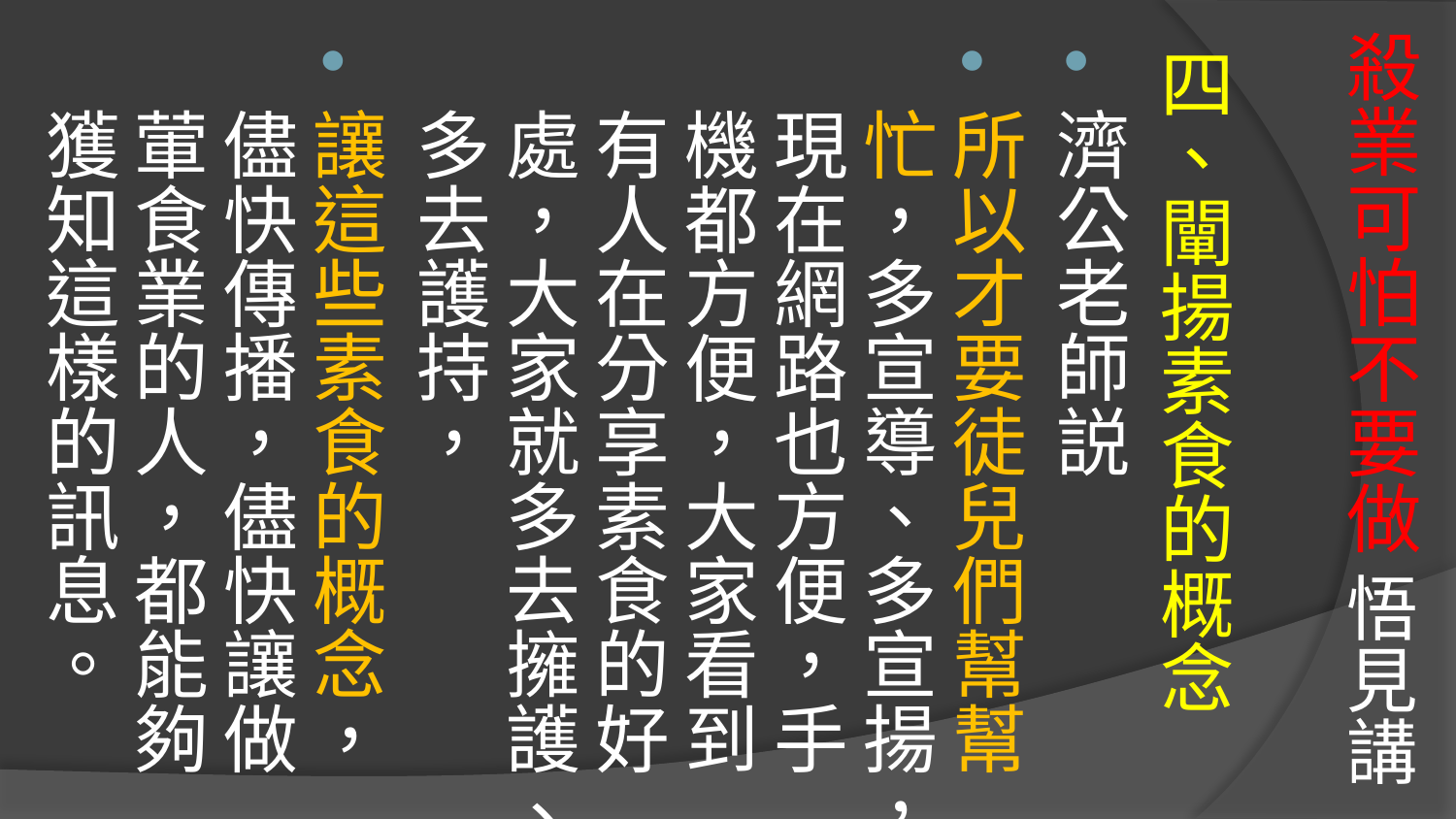

# 殺業可怕不要做 悟見講
四、闡揚素食的概念
濟公老師説
所以才要徒兒們幫幫忙，多宣導、多宣揚，現在網路也方便，手機都方便，大家看到有人在分享素食的好處，大家就多去擁護、多去護持，
讓這些素食的概念，儘快傳播，儘快讓做葷食業的人，都能夠獲知這樣的訊息。